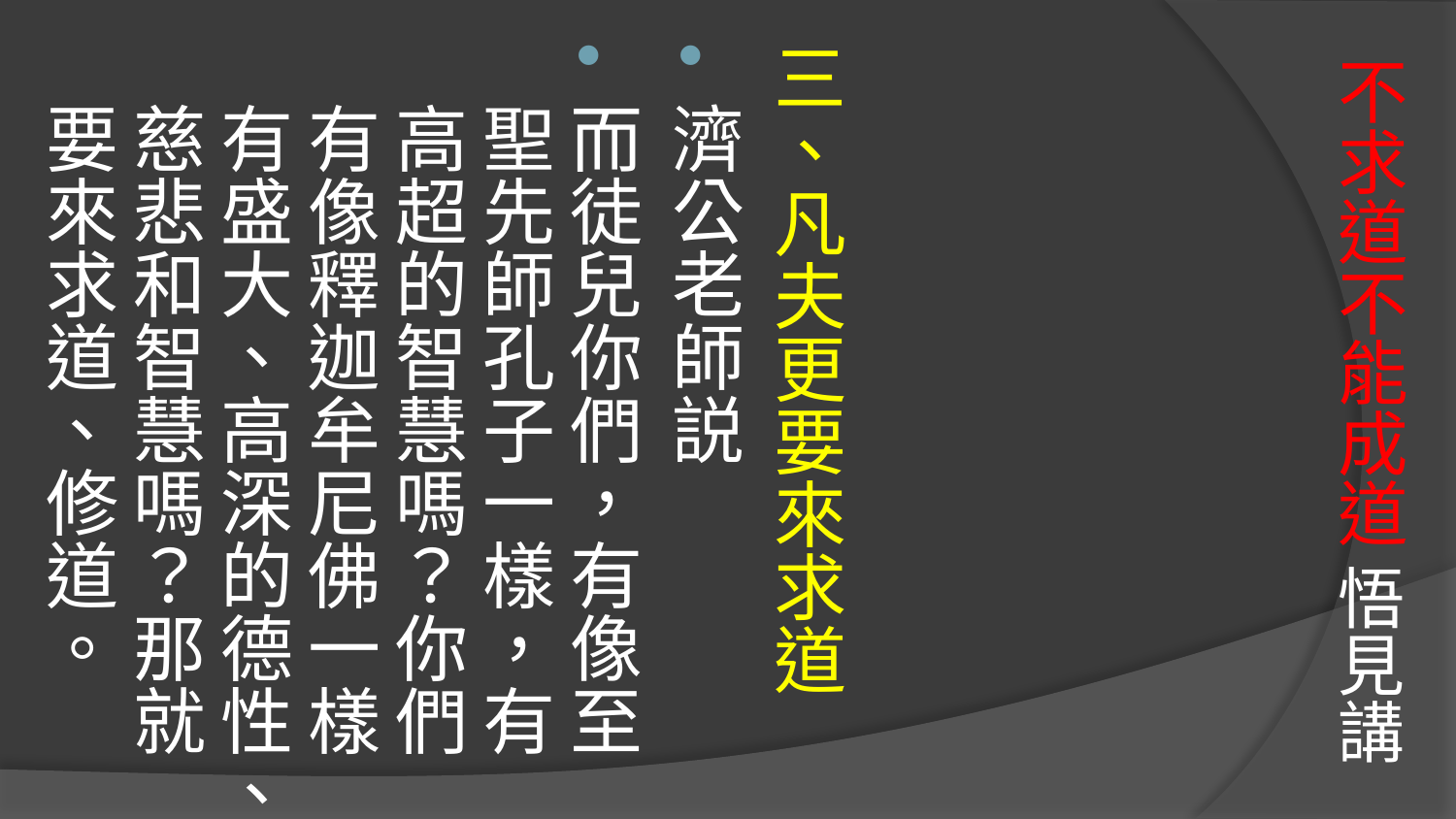

三、凡夫更要來求道
濟公老師説
而徒兒你們，有像至聖先師孔子一樣，有高超的智慧嗎？你們有像釋迦牟尼佛一樣有盛大、高深的德性、慈悲和智慧嗎？那就要來求道、修道。
# 不求道不能成道 悟見講